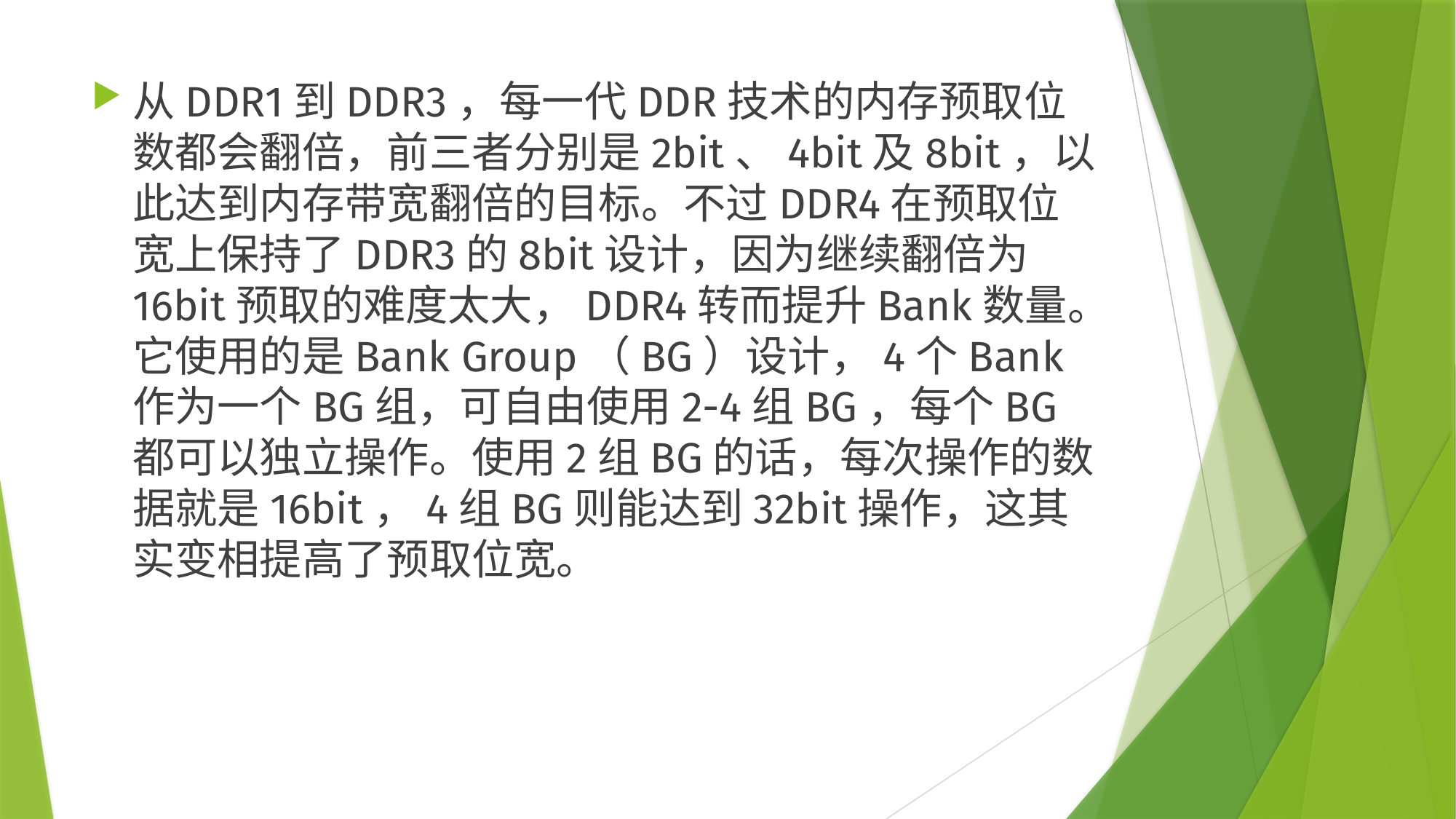

从DDR1到DDR3，每一代DDR技术的内存预取位数都会翻倍，前三者分别是2bit、4bit及8bit，以此达到内存带宽翻倍的目标。不过DDR4在预取位宽上保持了DDR3的8bit设计，因为继续翻倍为16bit预取的难度太大，DDR4转而提升Bank数量。它使用的是Bank Group（BG）设计，4个Bank作为一个BG组，可自由使用2-4组BG，每个BG都可以独立操作。使用2组BG的话，每次操作的数据就是16bit，4组BG则能达到32bit操作，这其实变相提高了预取位宽。